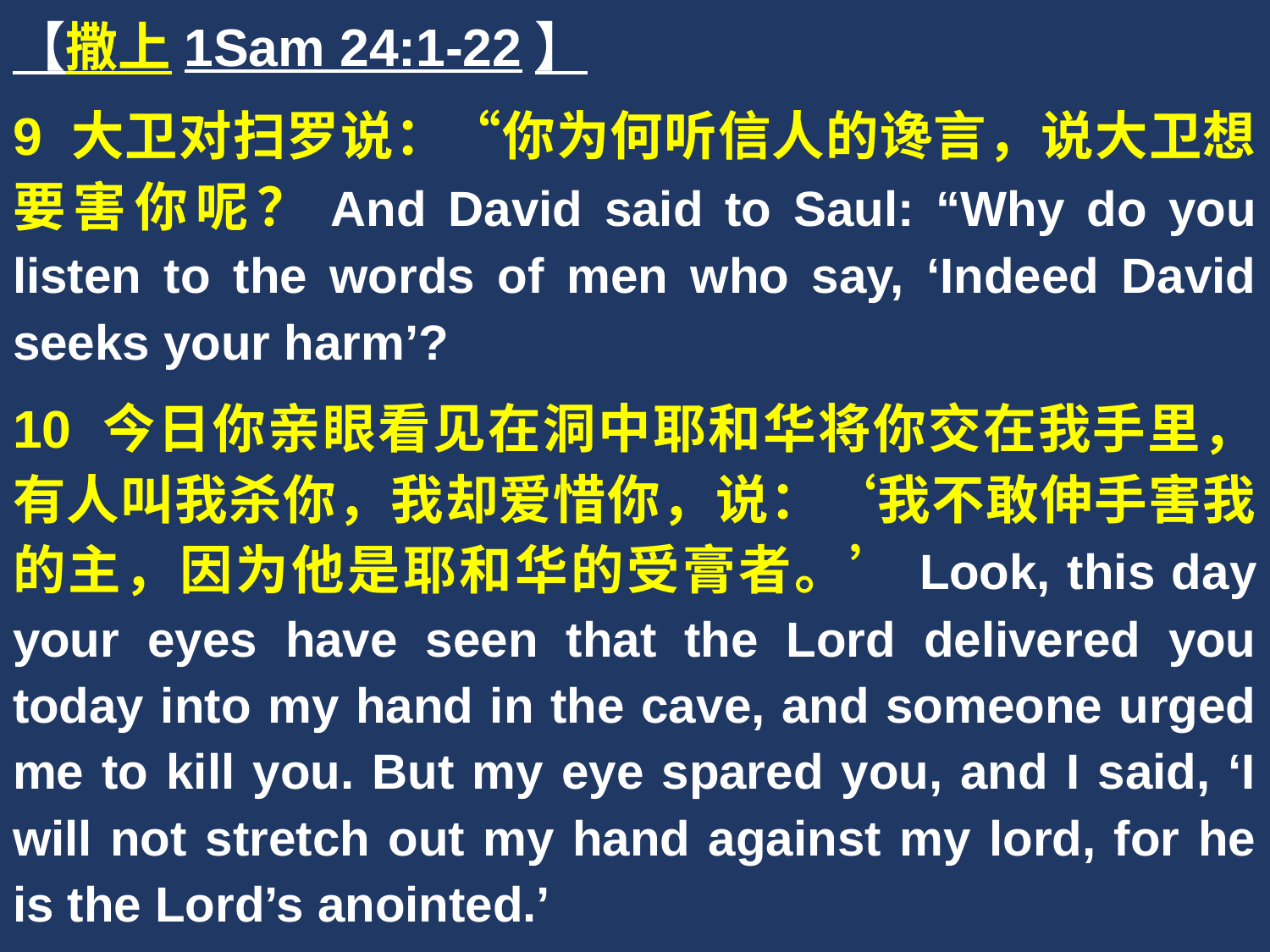

【撒上1Sam 24:1-22】
9 大卫对扫罗说：“你为何听信人的谗言，说大卫想要害你呢？And David said to Saul: “Why do you listen to the words of men who say, ‘Indeed David seeks your harm’?
10 今日你亲眼看见在洞中耶和华将你交在我手里，有人叫我杀你，我却爱惜你，说：‘我不敢伸手害我的主，因为他是耶和华的受膏者。’Look, this day your eyes have seen that the Lord delivered you today into my hand in the cave, and someone urged me to kill you. But my eye spared you, and I said, ‘I will not stretch out my hand against my lord, for he is the Lord’s anointed.’